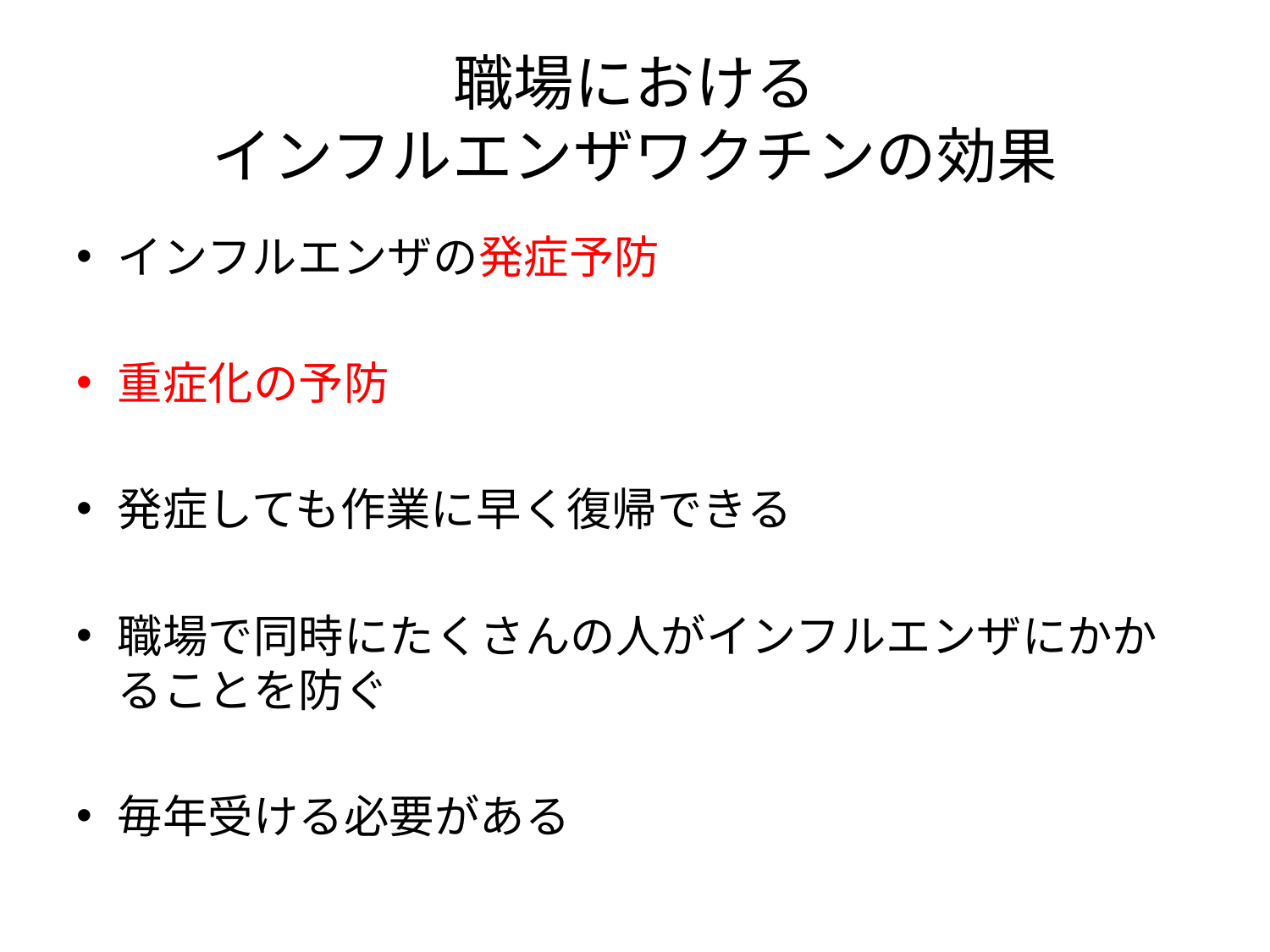

# 職場における インフルエンザワクチンの効果
インフルエンザの発症予防

重症化の予防

発症しても作業に早く復帰できる

職場で同時にたくさんの人がインフルエンザにかかることを防ぐ

毎年受ける必要がある